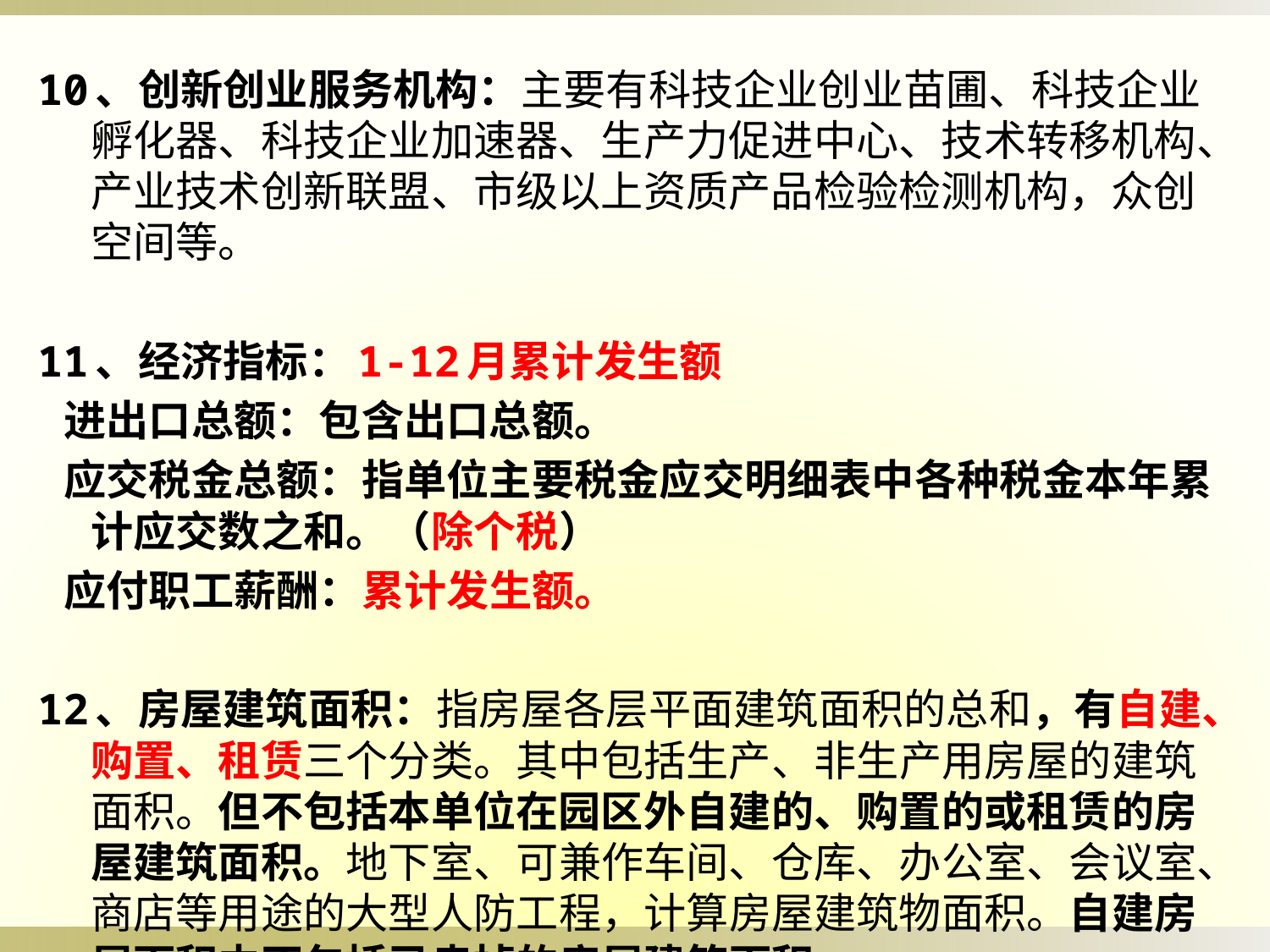

10、创新创业服务机构：主要有科技企业创业苗圃、科技企业孵化器、科技企业加速器、生产力促进中心、技术转移机构、产业技术创新联盟、市级以上资质产品检验检测机构，众创空间等。

11、经济指标：1-12月累计发生额
  进出口总额：包含出口总额。
  应交税金总额：指单位主要税金应交明细表中各种税金本年累计应交数之和。（除个税）
  应付职工薪酬：累计发生额。

12、房屋建筑面积：指房屋各层平面建筑面积的总和，有自建、购置、租赁三个分类。其中包括生产、非生产用房屋的建筑面积。但不包括本单位在园区外自建的、购置的或租赁的房屋建筑面积。地下室、可兼作车间、仓库、办公室、会议室、商店等用途的大型人防工程，计算房屋建筑物面积。自建房屋面积中不包括已卖掉的房屋建筑面积。